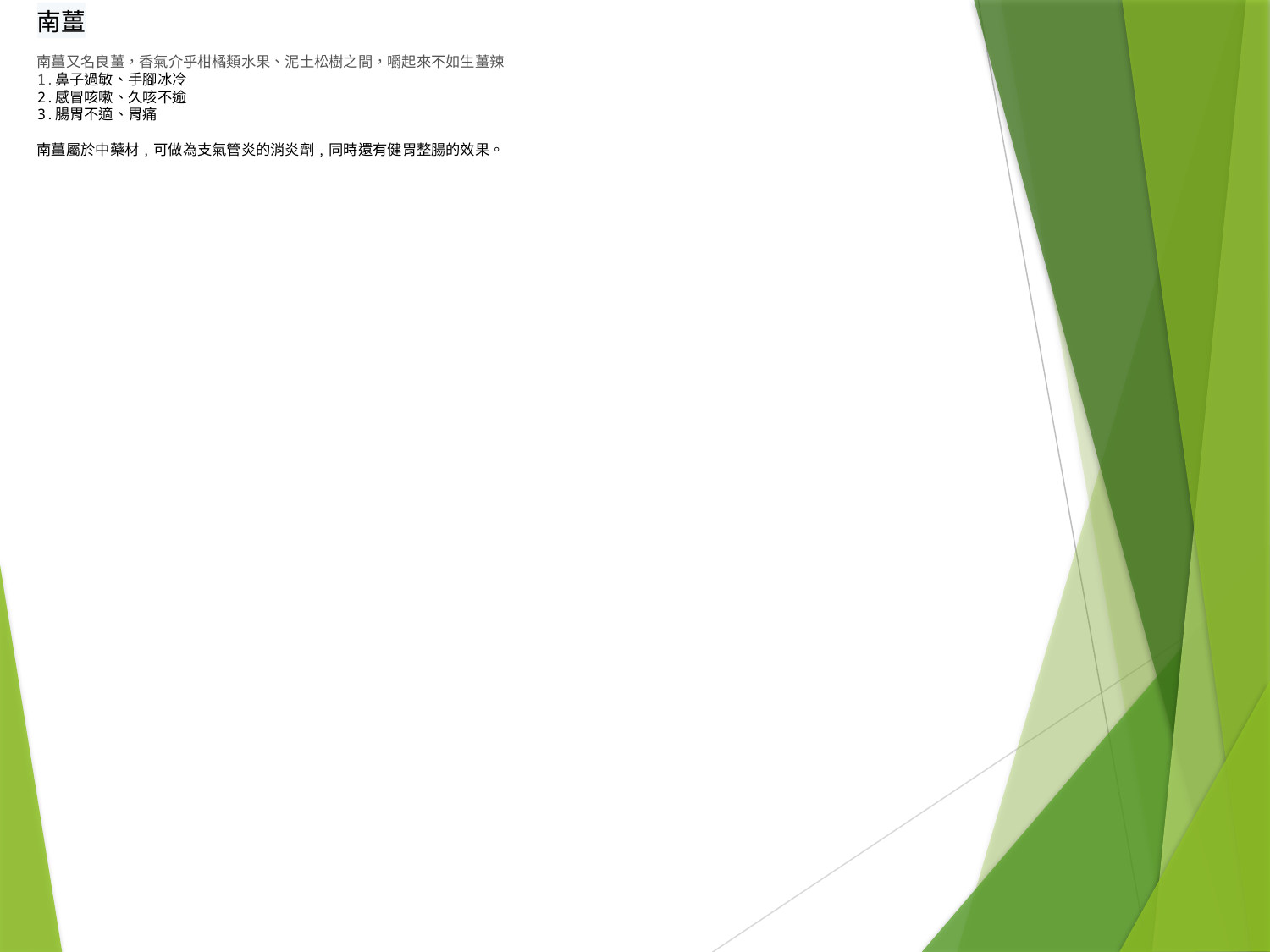

# 南薑 南薑又名良薑，香氣介乎柑橘類水果、泥土松樹之間，嚼起來不如生薑辣 1.鼻子過敏、手腳冰冷 2.感冒咳嗽、久咳不逾 3.腸胃不適、胃痛 南薑屬於中藥材﹐可做為支氣管炎的消炎劑﹐同時還有健胃整腸的效果。